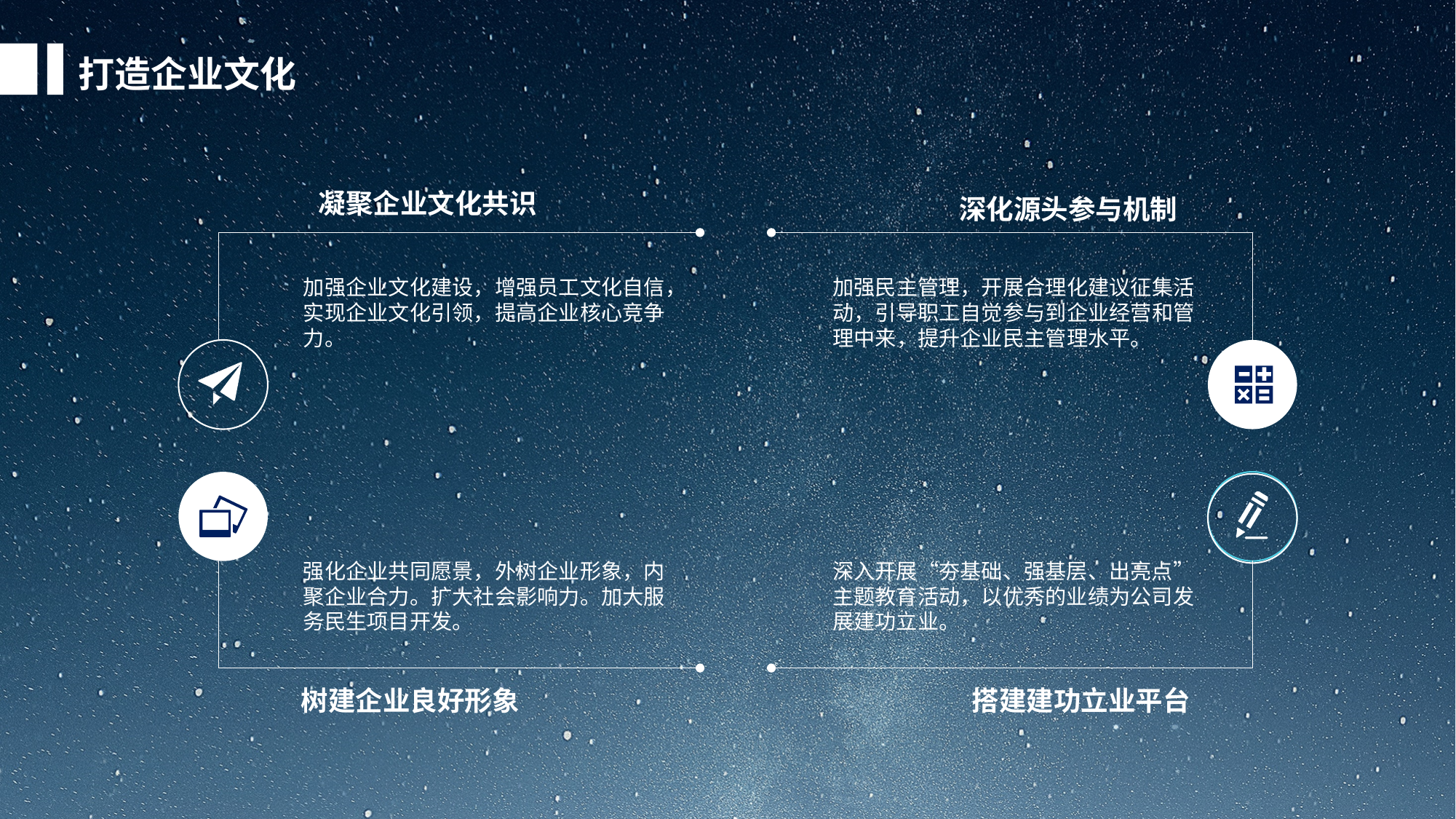

打造企业文化
凝聚企业文化共识
深化源头参与机制
加强企业文化建设，增强员工文化自信，实现企业文化引领，提高企业核心竞争力。
加强民主管理，开展合理化建议征集活动，引导职工自觉参与到企业经营和管理中来，提升企业民主管理水平。

强化企业共同愿景，外树企业形象，内聚企业合力。扩大社会影响力。加大服务民生项目开发。
深入开展“夯基础、强基层、出亮点”主题教育活动，以优秀的业绩为公司发展建功立业。
树建企业良好形象
搭建建功立业平台